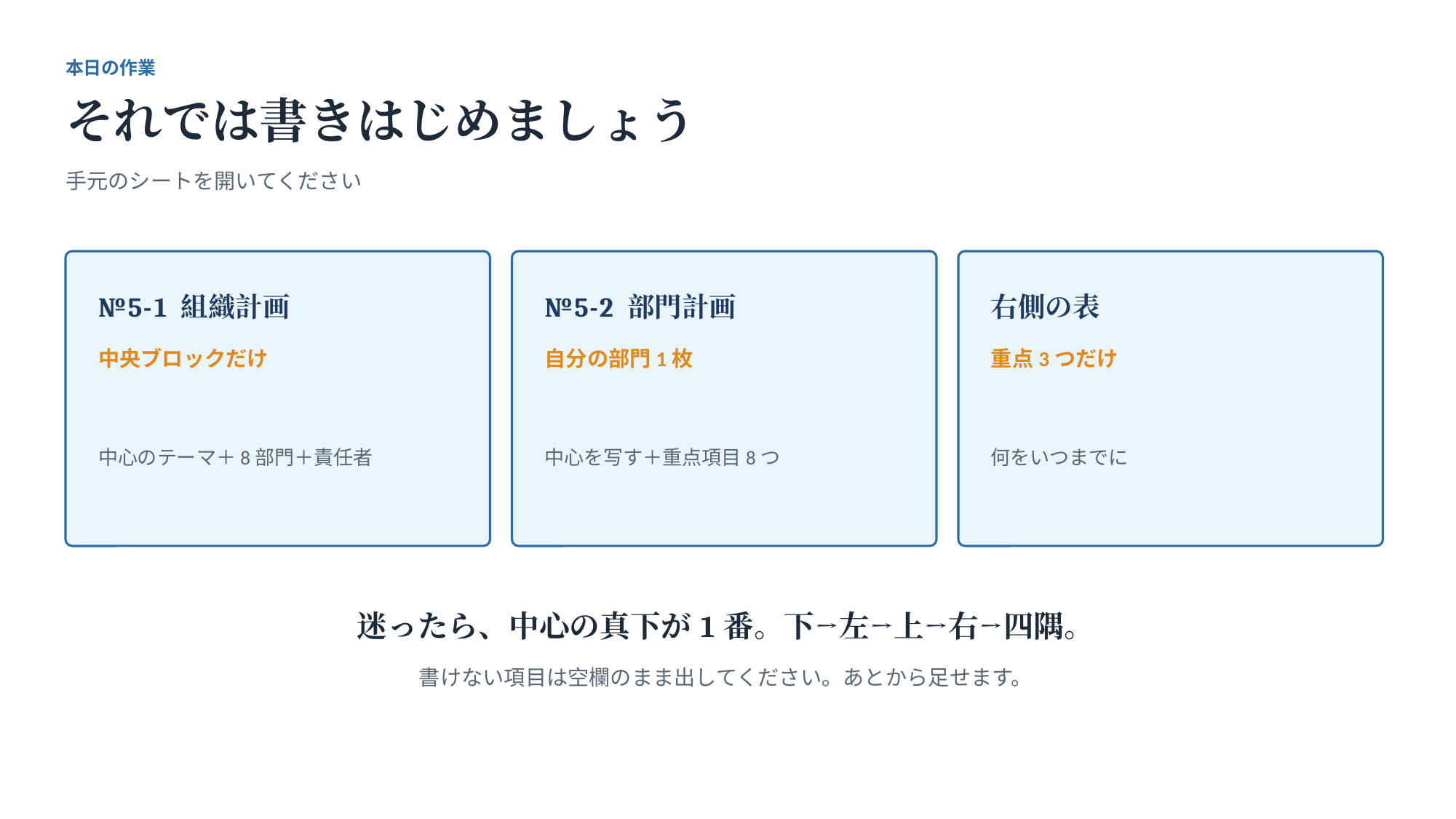

本日の作業
それでは書きはじめましょう
手元のシートを開いてください

№5-1 組織計画
№5-2 部門計画
右側の表
中央ブロックだけ
自分の部門1枚
重点3つだけ
中心のテーマ＋8部門＋責任者
中心を写す＋重点項目8つ
何をいつまでに
迷ったら、中心の真下が1番。下→左→上→右→四隅。
書けない項目は空欄のまま出してください。あとから足せます。